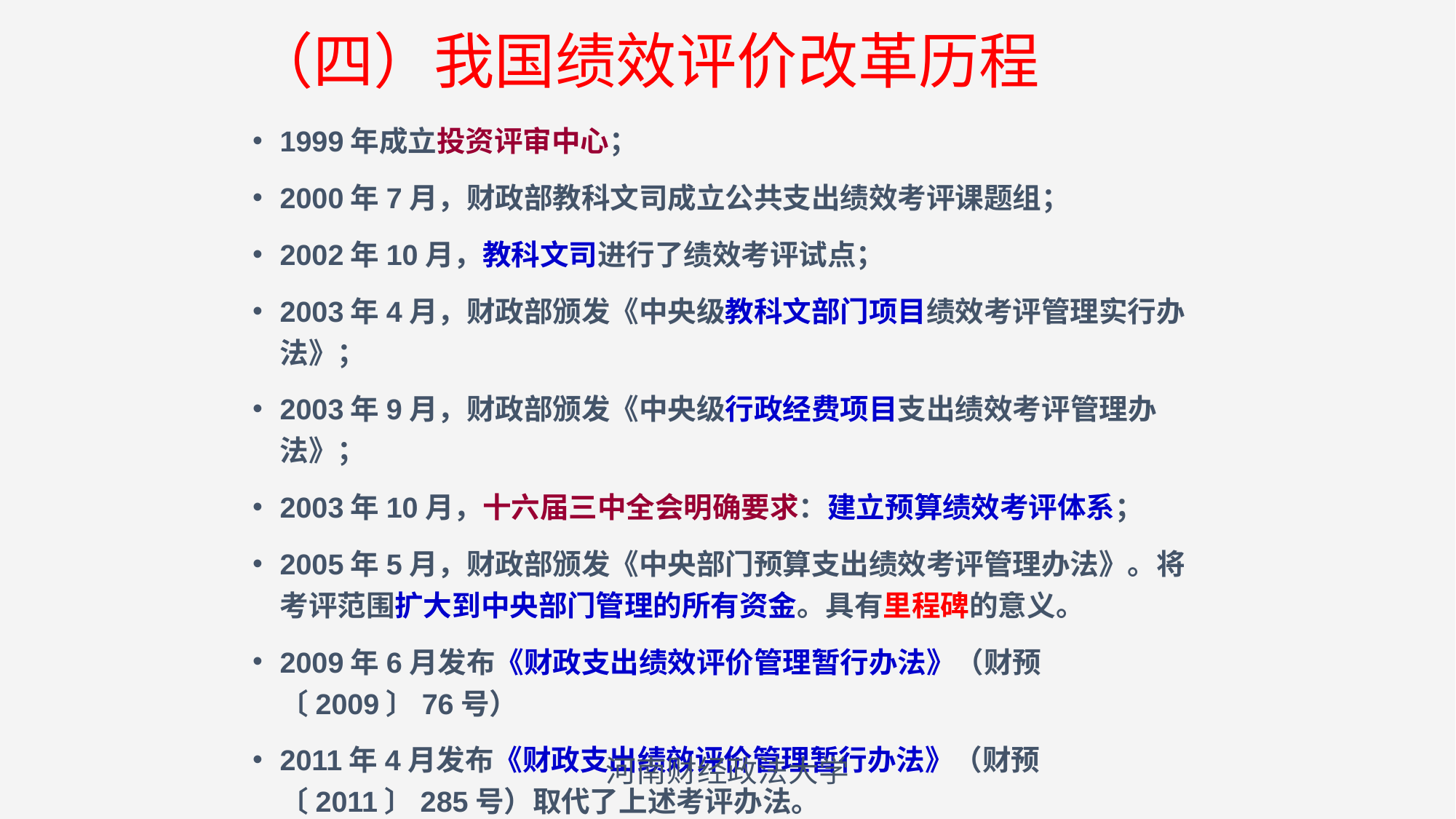

# （四）我国绩效评价改革历程
1999年成立投资评审中心；
2000年7月，财政部教科文司成立公共支出绩效考评课题组；
2002年10月，教科文司进行了绩效考评试点；
2003年4月，财政部颁发《中央级教科文部门项目绩效考评管理实行办法》；
2003年9月，财政部颁发《中央级行政经费项目支出绩效考评管理办法》；
2003年10月，十六届三中全会明确要求：建立预算绩效考评体系；
2005年5月，财政部颁发《中央部门预算支出绩效考评管理办法》。将考评范围扩大到中央部门管理的所有资金。具有里程碑的意义。
2009年6月发布《财政支出绩效评价管理暂行办法》（财预〔2009〕76号）
2011年4月发布《财政支出绩效评价管理暂行办法》（财预〔2011〕285号）取代了上述考评办法。

河南财经政法大学
17